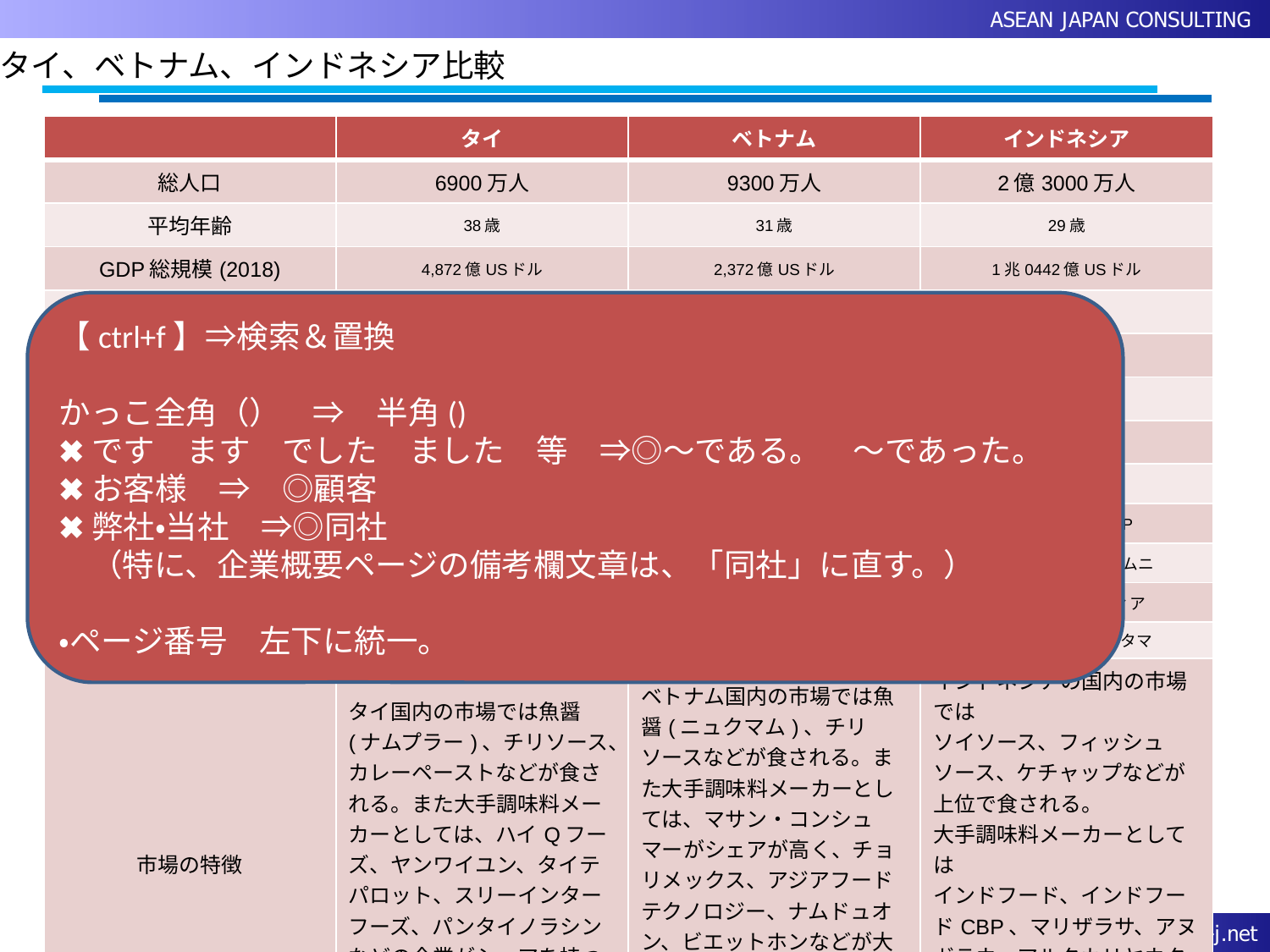

ASEAN JAPAN CONSULTING

タイ、ベトナム、インドネシア比較
|  | タイ | ベトナム | インドネシア |
| --- | --- | --- | --- |
| 総人口 | 6900万人 | 9300万人 | 2億3000万人 |
| 平均年齢 | 38歳 | 31歳 | 29歳 |
| GDP総規模(2018) | 4,872億USドル | 2,372億USドル | 1兆0442億USドル |
| GDP成長率(2019) | +2.40% | +7.02% | +5.02% |
| 一人当たりGDP | 7,817USドル | 2,785USドル | 4,135USドル |
| 調味料市場規模 | 17億USドル | 23億USドル | 76億USドル |
| 調味料市場成長率 | +5.8% | ＋6.3% | ＋5.2% |
| 主な調味料メーカー (地場ローカル) | ハイQフーズ | マサン・コンシュマー | インドフード |
|  | ヤンワイユン | チョリメックス・フード | インドフードCBP |
|  | タイテパロット | アジアフードテクノロジー | マリザラサ・サリムムニ |
|  | スリーインターフーズ | ナムドュオン・インターナショナル | アヌガラウ・セティア |
|  | パンタイノラシン | ビエットホン・フレーバー | アルタ・カリヤ・ウタマ |
| 市場の特徴 | タイ国内の市場では魚醤(ナムプラー)、チリソース、カレーペーストなどが食される。また大手調味料メーカーとしては、ハイQフーズ、ヤンワイユン、タイテパロット、スリーインターフーズ、パンタイノラシンなどの企業がシェアを持つ。外資は味の素、ネスレなどが強い。 | ベトナム国内の市場では魚醤(ニュクマム)、チリソースなどが食される。また大手調味料メーカーとしては、マサン・コンシュマーがシェアが高く、チョリメックス、アジアフードテクノロジー、ナムドュオン、ビエットホンなどが大手企業である。外資はユニリーバ、味の素、ネスレなどが強い。 | インドネシアの国内の市場では ソイソース、フィッシュソース、ケチャップなどが上位で食される。 大手調味料メーカーとしては インドフード、インドフードCBP、マリザラサ、アヌガラウ、アルタカリヤウタマなどが並ぶ。 外資はユニリーバ、ネスレなどが強い。 |
【ctrl+f】⇒検索＆置換

かっこ全角（）　⇒　半角()
✖です　ます　でした　ました　等　⇒◎～である。　～であった。
✖お客様　⇒　◎顧客
✖弊社・当社　⇒◎同社
　（特に、企業概要ページの備考欄文章は、「同社」に直す。）

・ページ番号　左下に統一。
36
©www.asean-j.net